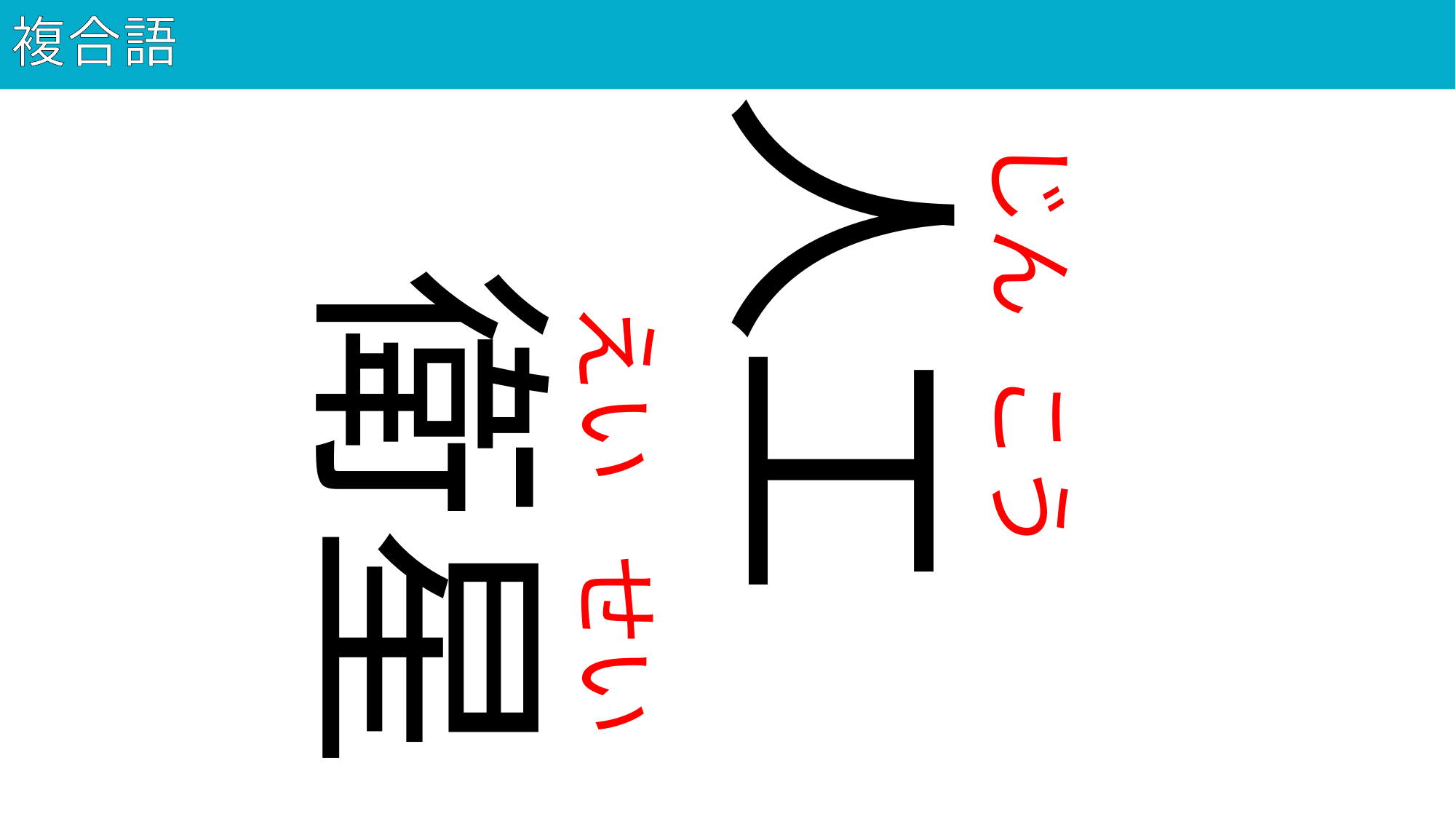

# 複合語
102
人工
じん
衛星
えい
こう
せい